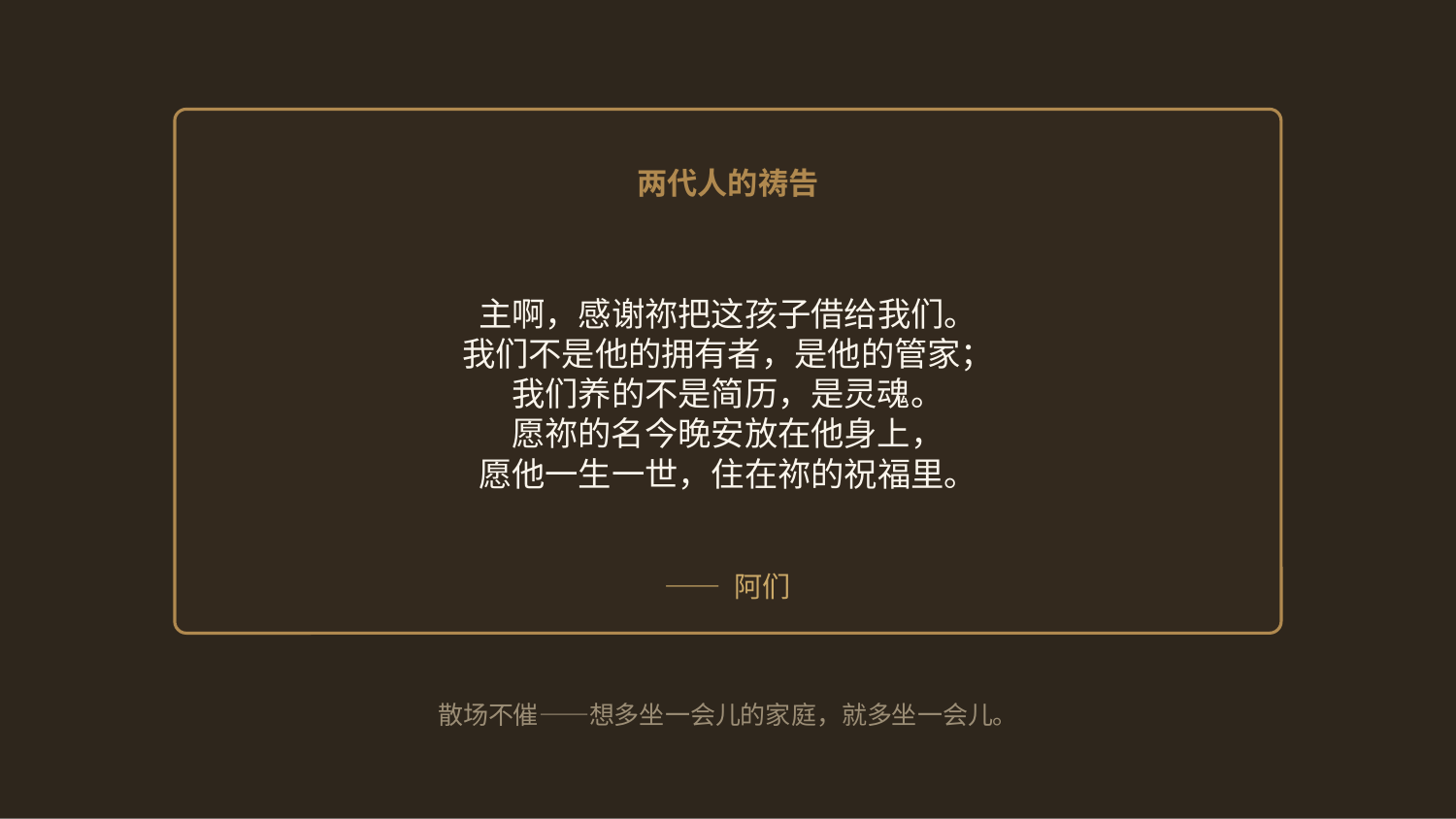

两代人的祷告
主啊，感谢祢把这孩子借给我们。
我们不是他的拥有者，是他的管家；
我们养的不是简历，是灵魂。
愿祢的名今晚安放在他身上，
愿他一生一世，住在祢的祝福里。
—— 阿们
散场不催——想多坐一会儿的家庭，就多坐一会儿。